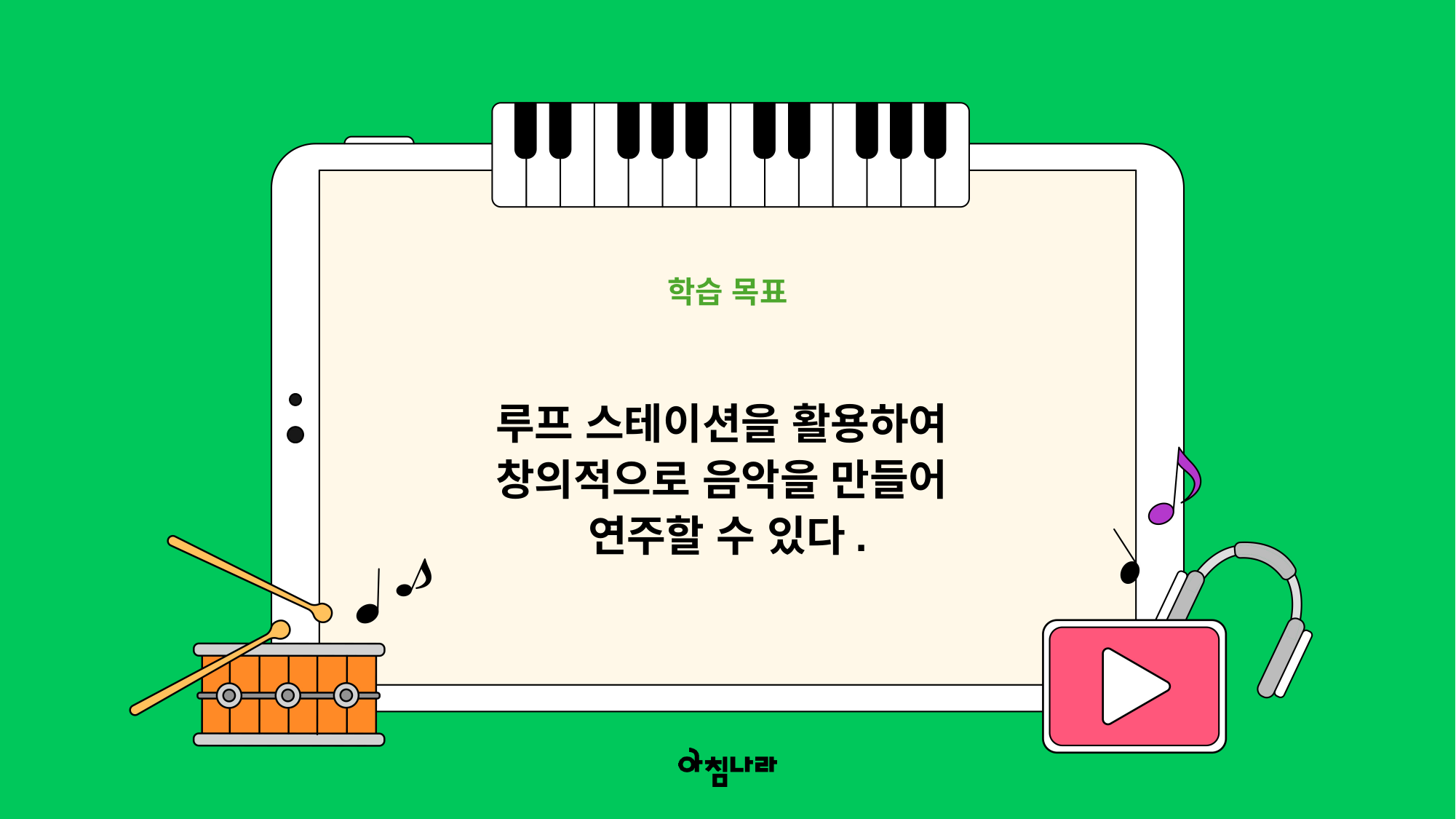

학습 목표
루프 스테이션을 활용하여
창의적으로 음악을 만들어
연주할 수 있다.